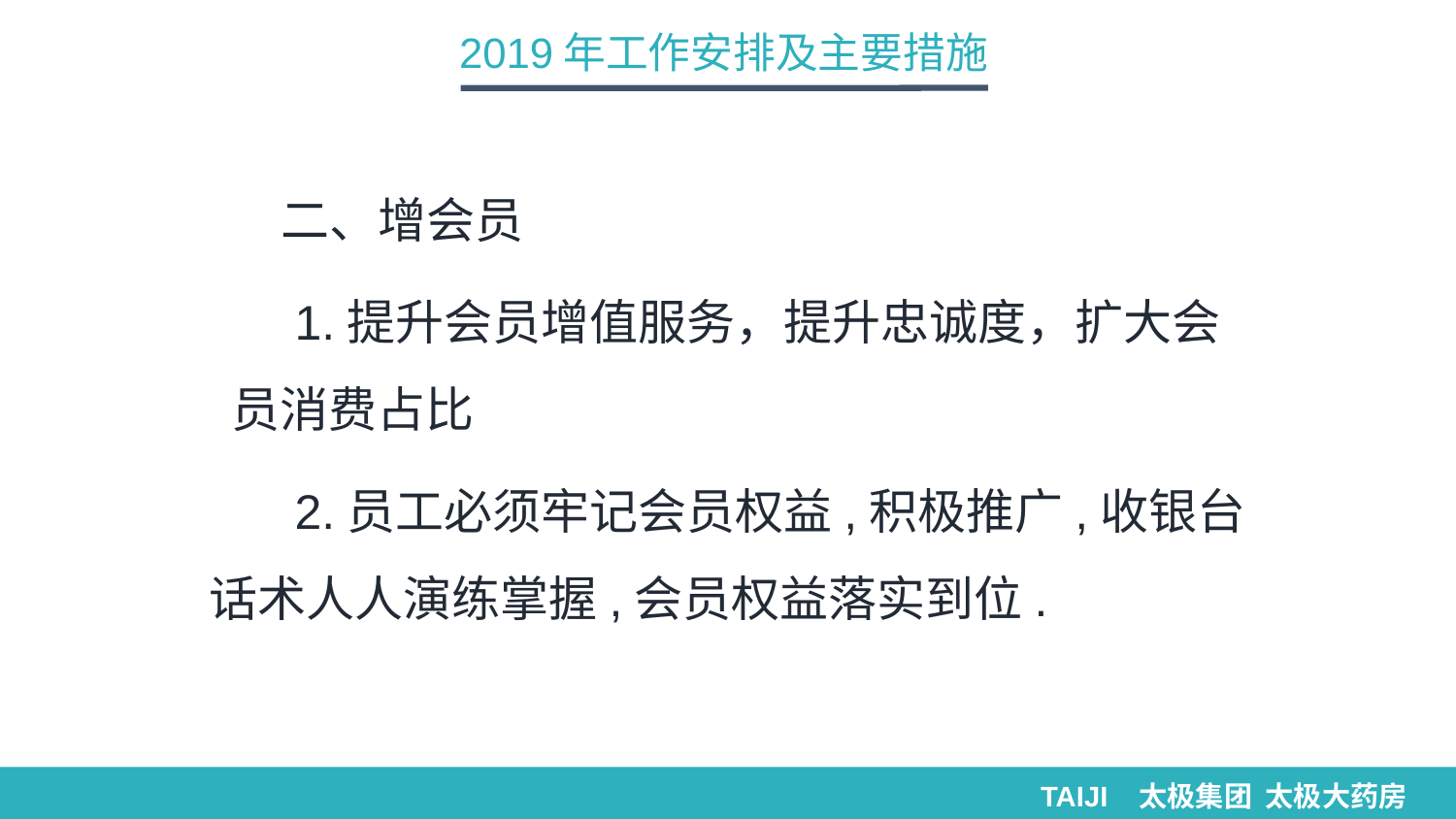

2019年工作安排及主要措施
二、增会员
 1.提升会员增值服务，提升忠诚度，扩大会      员消费占比
 2.员工必须牢记会员权益,积极推广,收银台话术人人演练掌握,会员权益落实到位.

TAIJI   太极集团  太极大药房